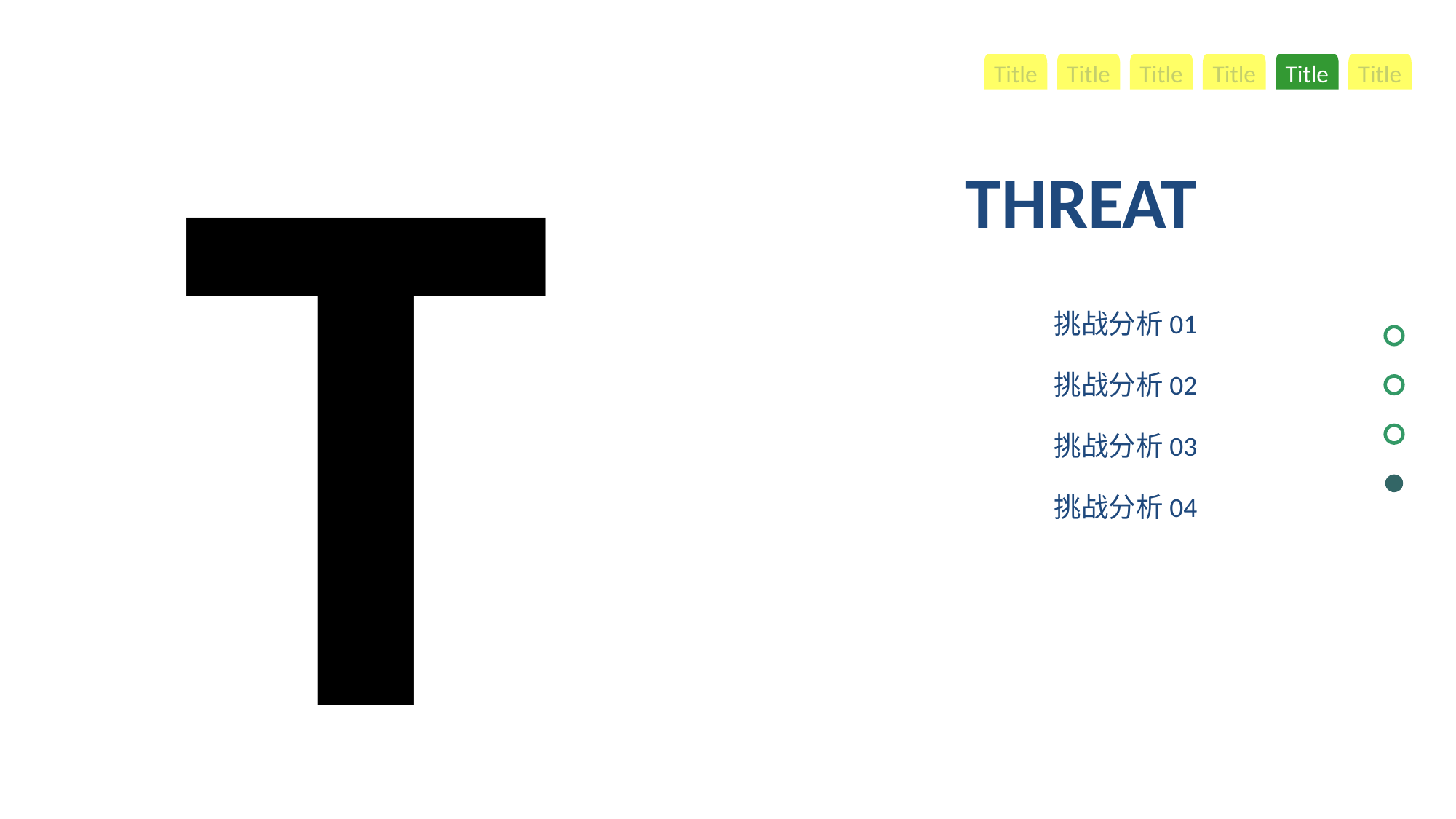

T

Title
Title
Title
Title
Title
Title
THREAT
挑战分析01

挑战分析02

挑战分析03

挑战分析04